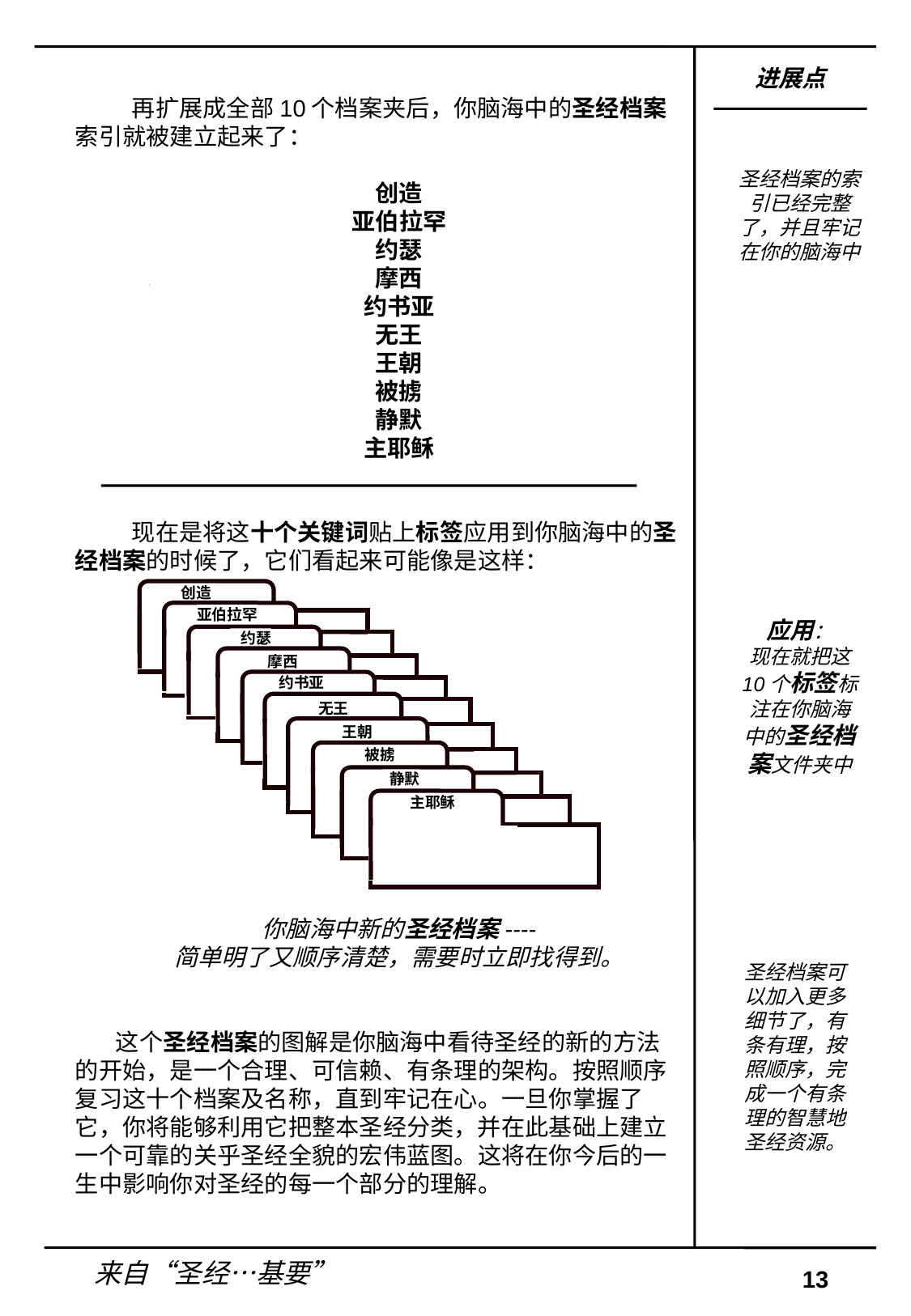

进展点

  再扩展成全部10个档案夹后，你脑海中的圣经档案索引就被建立起来了：

创造
亚伯拉罕
约瑟
摩西
约书亚
无王
王朝
被掳
静默
主耶稣

  现在是将这十个关键词贴上标签应用到你脑海中的圣经档案的时候了，它们看起来可能像是这样：

你脑海中新的圣经档案----
简单明了又顺序清楚，需要时立即找得到。

这个圣经档案的图解是你脑海中看待圣经的新的方法的开始，是一个合理、可信赖、有条理的架构。按照顺序复习这十个档案及名称，直到牢记在心。一旦你掌握了它，你将能够利用它把整本圣经分类，并在此基础上建立一个可靠的关乎圣经全貌的宏伟蓝图。这将在你今后的一生中影响你对圣经的每一个部分的理解。

圣经档案的索引已经完整了，并且牢记在你的脑海中

创造
ABRAHAM

亚伯拉罕
ABRAHAM

  约瑟

ABRAHAM

   摩西

约书亚

   无王

  王朝

被掳

 静默

主耶稣

应用：
现在就把这
10个标签标
注在你脑海
中的圣经档
案文件夹中

圣经档案可以加入更多细节了，有条有理，按照顺序，完成一个有条理的智慧地圣经资源。

来自“圣经…基要”
13